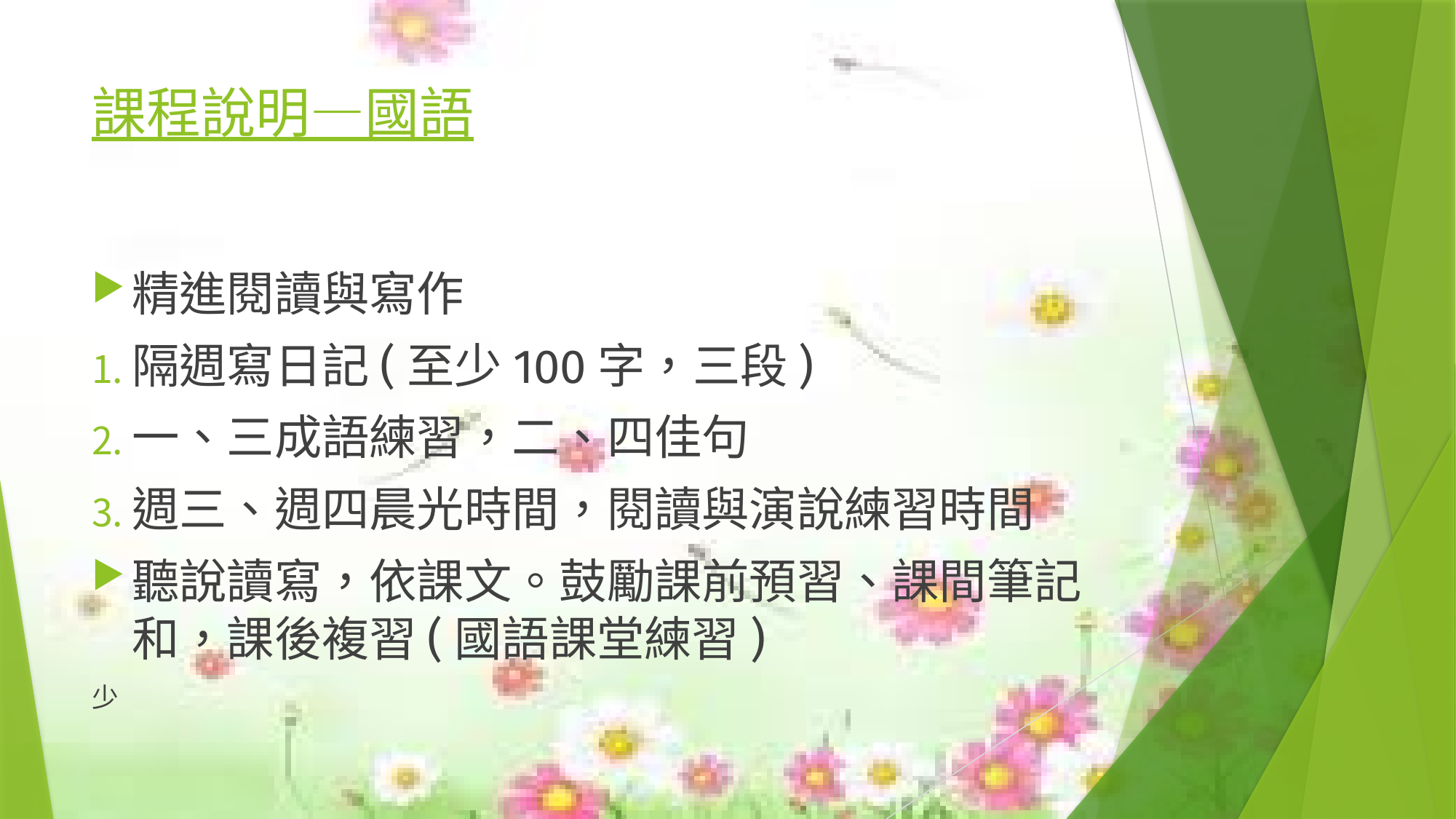

# 課程說明—國語
精進閱讀與寫作
隔週寫日記(至少100字，三段)
一、三成語練習，二、四佳句
週三、週四晨光時間，閱讀與演說練習時間
聽說讀寫，依課文。鼓勵課前預習、課間筆記和，課後複習(國語課堂練習)
少